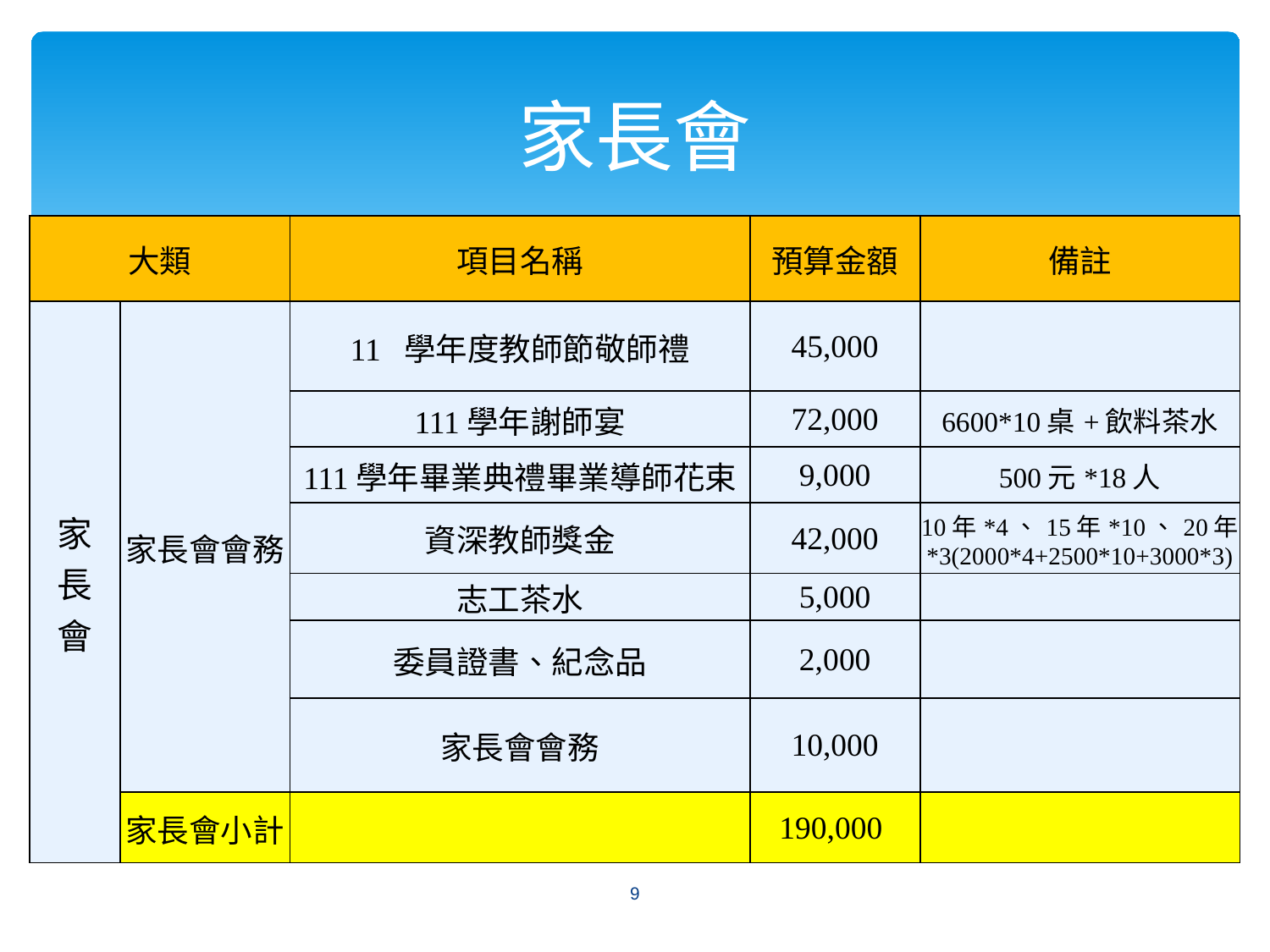

# 家長會
| 大類 |  | 項目名稱 | 預算金額 | 備註 |
| --- | --- | --- | --- | --- |
| 家 長 會 | 家長會會務 | 11 學年度教師節敬師禮 | 45,000 |  |
|  |  | 111學年謝師宴 | 72,000 | 6600\*10桌+飲料茶水 |
|  |  | 111學年畢業典禮畢業導師花束 | 9,000 | 500元\*18人 |
|  |  | 資深教師獎金 | 42,000 | 10年\*4、15年\*10、20年\*3(2000\*4+2500\*10+3000\*3) |
|  |  | 志工茶水 | 5,000 |  |
|  |  | 委員證書、紀念品 | 2,000 |  |
|  |  | 家長會會務 | 10,000 |  |
|  | 家長會小計 |  | 190,000 |  |
9